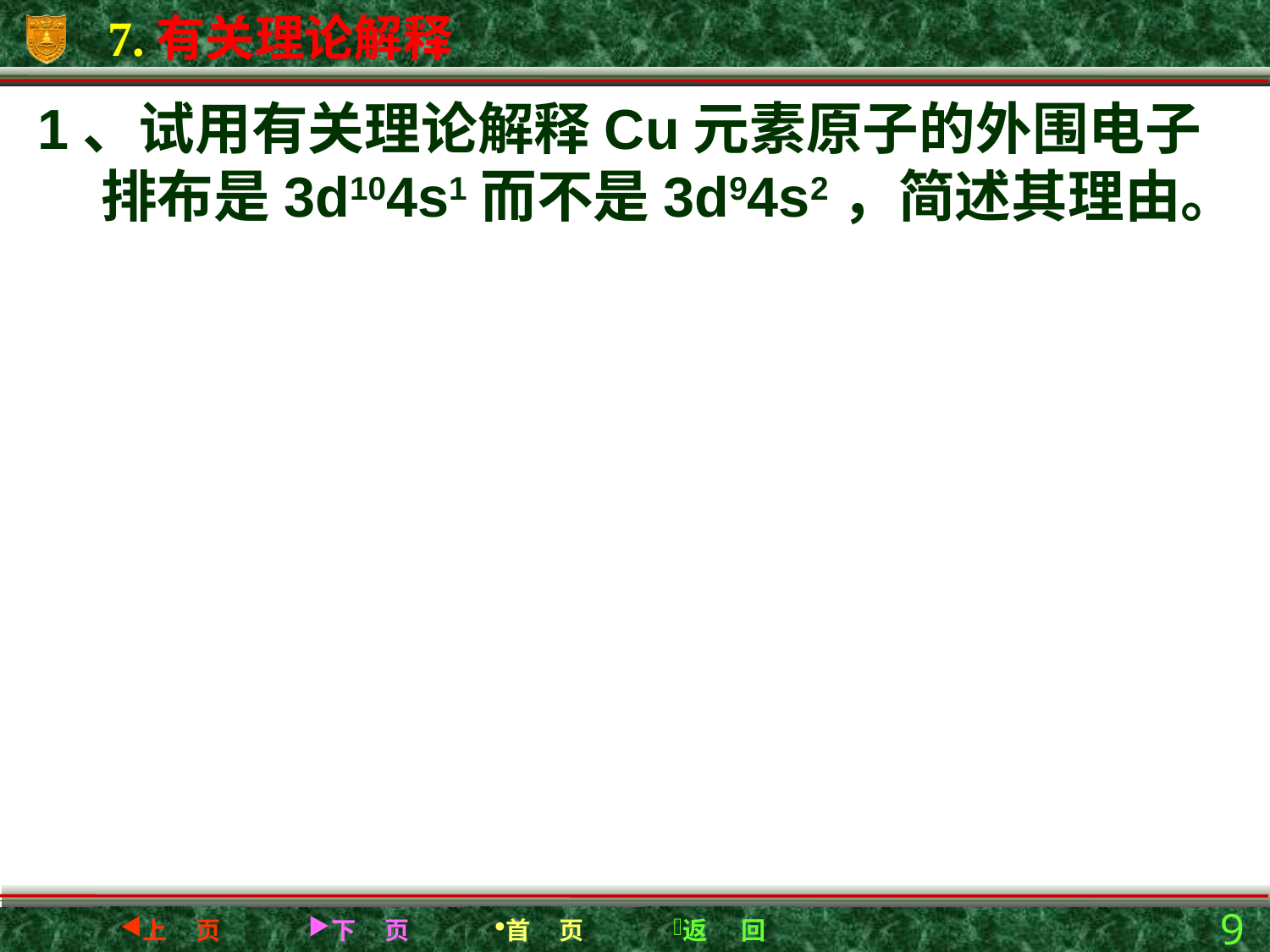

7.有关理论解释
1、试用有关理论解释Cu元素原子的外围电子排布是3d104s1而不是3d94s2，简述其理由。